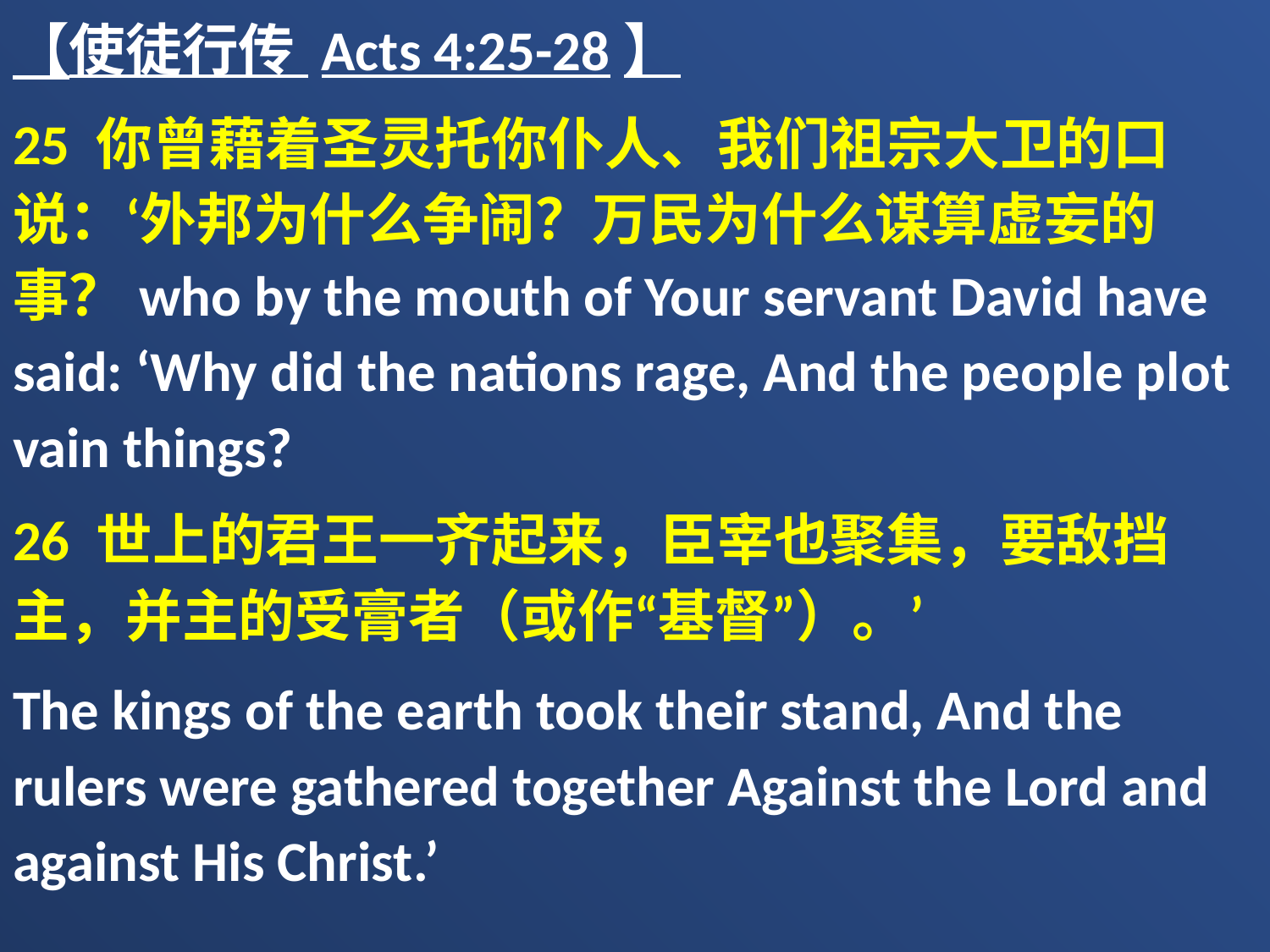

【使徒行传 Acts 4:25-28】
25 你曾藉着圣灵托你仆人、我们祖宗大卫的口说：‘外邦为什么争闹？万民为什么谋算虚妄的事？who by the mouth of Your servant David have said: ‘Why did the nations rage, And the people plot vain things?
26 世上的君王一齐起来，臣宰也聚集，要敌挡主，并主的受膏者（或作“基督”）。’
The kings of the earth took their stand, And the rulers were gathered together Against the Lord and against His Christ.’